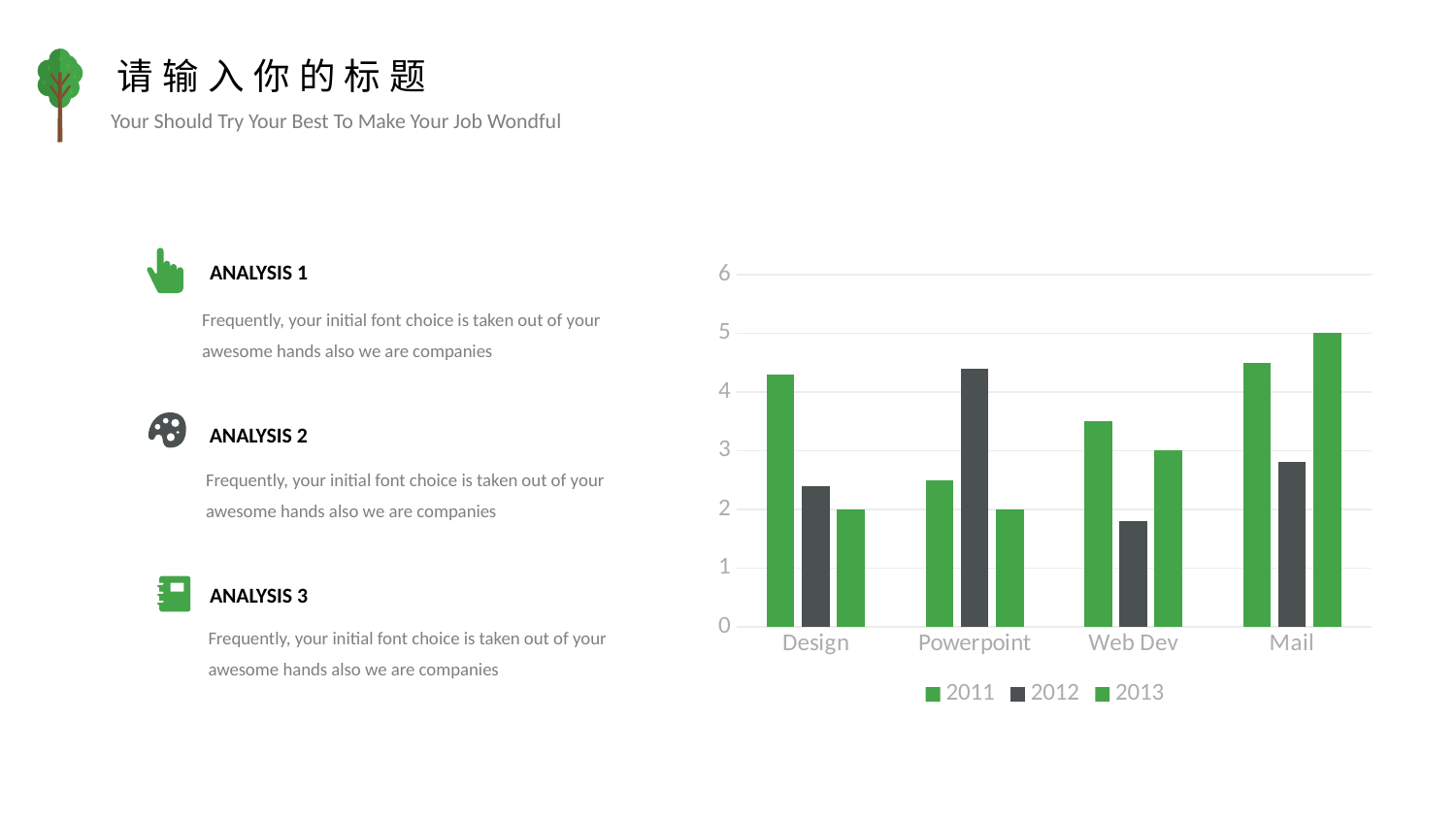

请输入你的标题
Your Should Try Your Best To Make Your Job Wondful

ANALYSIS 1

### Chart

| Category | 2011 | 2012 | 2013 |
|---|---|---|---|
| Design | 4.3 | 2.4 | 2.0 |
| Powerpoint | 2.5 | 4.4 | 2.0 |
| Web Dev | 3.5 | 1.8 | 3.0 |
| Mail | 4.5 | 2.8 | 5.0 |
Frequently, your initial font choice is taken out of your awesome hands also we are companies

ANALYSIS 2
Frequently, your initial font choice is taken out of your awesome hands also we are companies
ANALYSIS 3

Frequently, your initial font choice is taken out of your awesome hands also we are companies